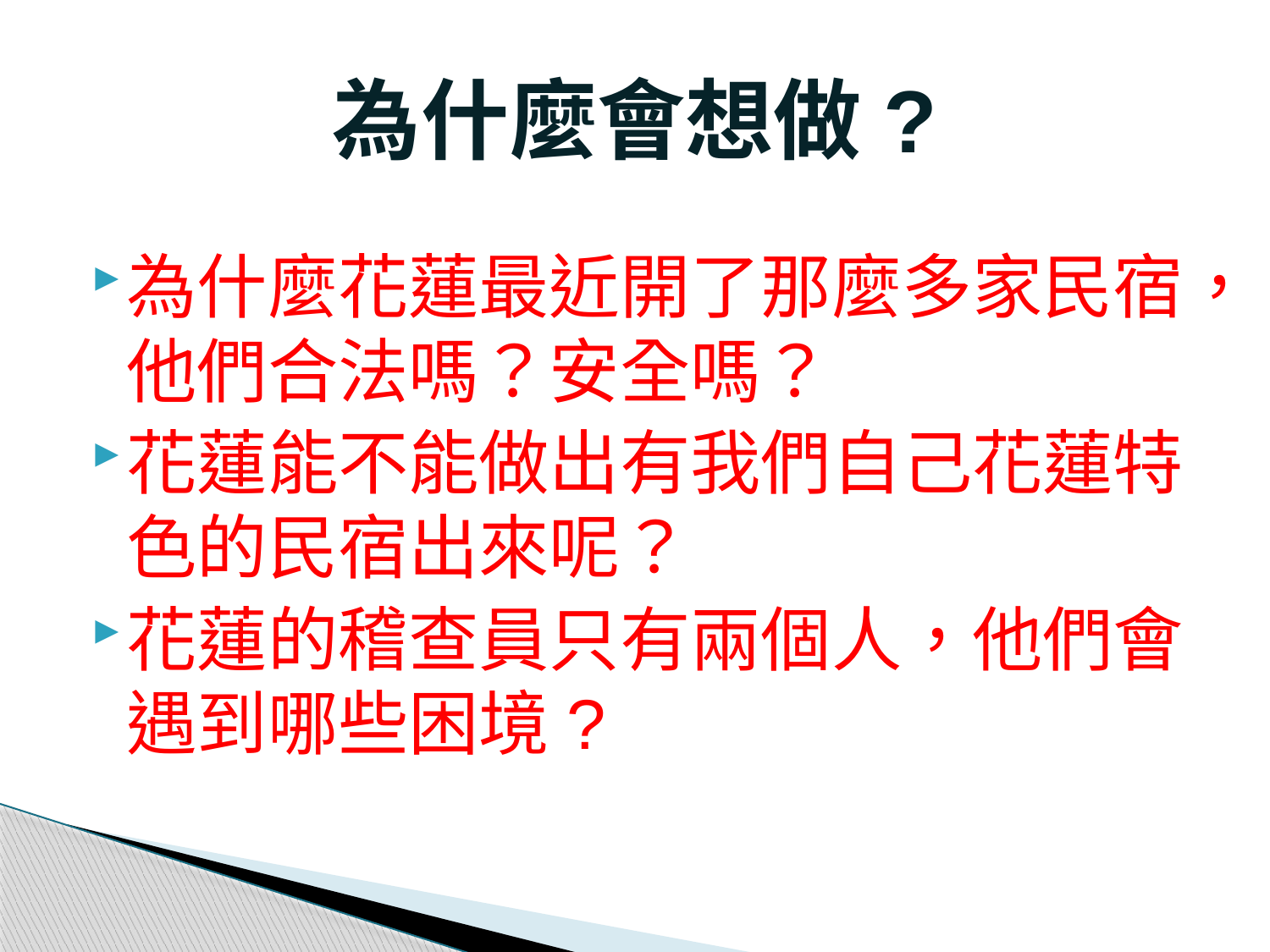

# 為什麼會想做?
為什麼花蓮最近開了那麼多家民宿，他們合法嗎？安全嗎？
花蓮能不能做出有我們自己花蓮特色的民宿出來呢？
花蓮的稽查員只有兩個人，他們會遇到哪些困境?